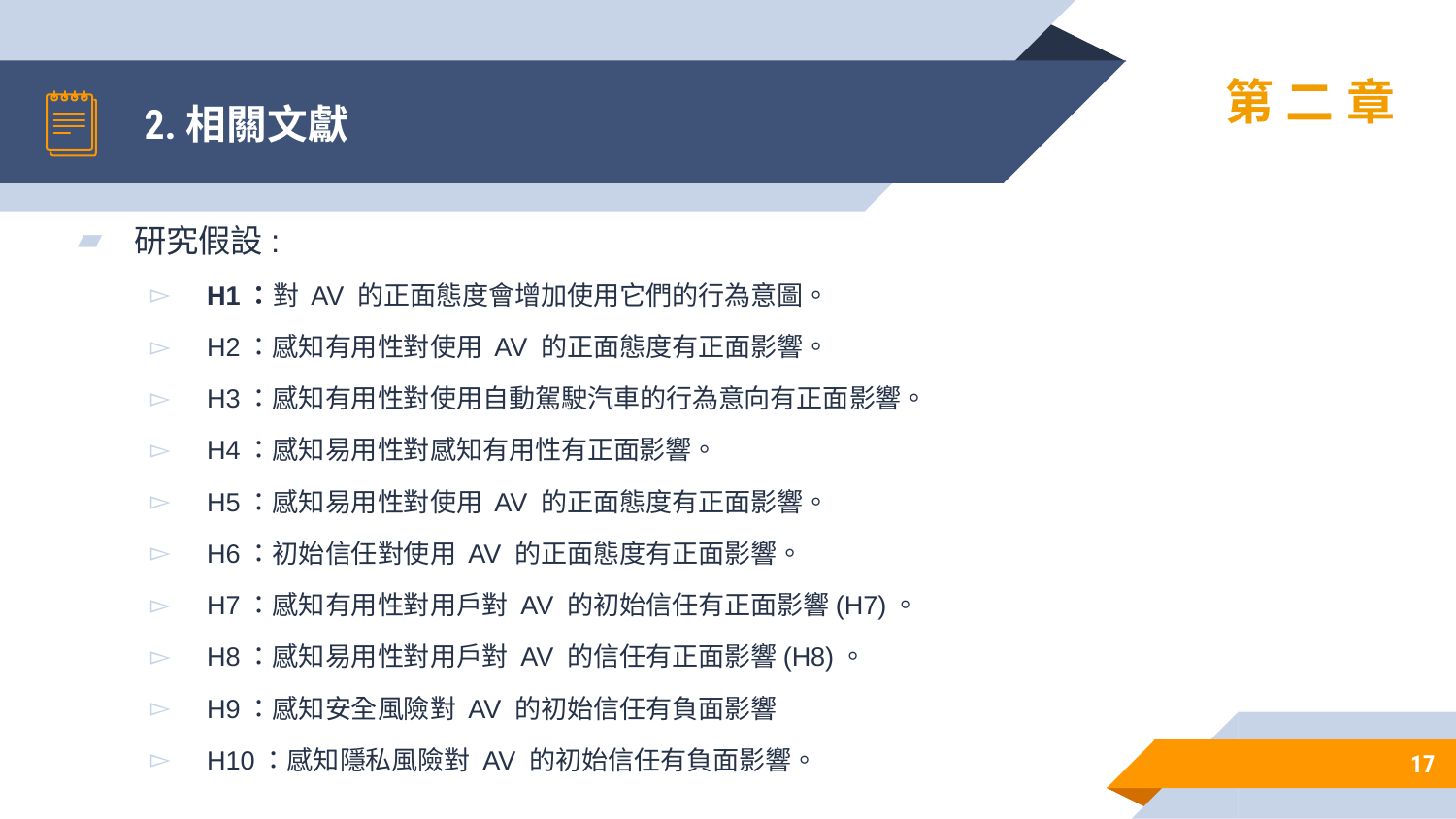

# 2.相關文獻
第二章

研究假設:
H1：對 AV 的正面態度會增加使用它們的行為意圖。
H2：感知有用性對使用 AV 的正面態度有正面影響。
H3：感知有用性對使用自動駕駛汽車的行為意向有正面影響。
H4：感知易用性對感知有用性有正面影響。
H5：感知易用性對使用 AV 的正面態度有正面影響。
H6：初始信任對使用 AV 的正面態度有正面影響。
H7：感知有用性對用戶對 AV 的初始信任有正面影響(H7)。
H8：感知易用性對用戶對 AV 的信任有正面影響(H8)。
H9：感知安全風險對 AV 的初始信任有負面影響
H10：感知隱私風險對 AV 的初始信任有負面影響。

17